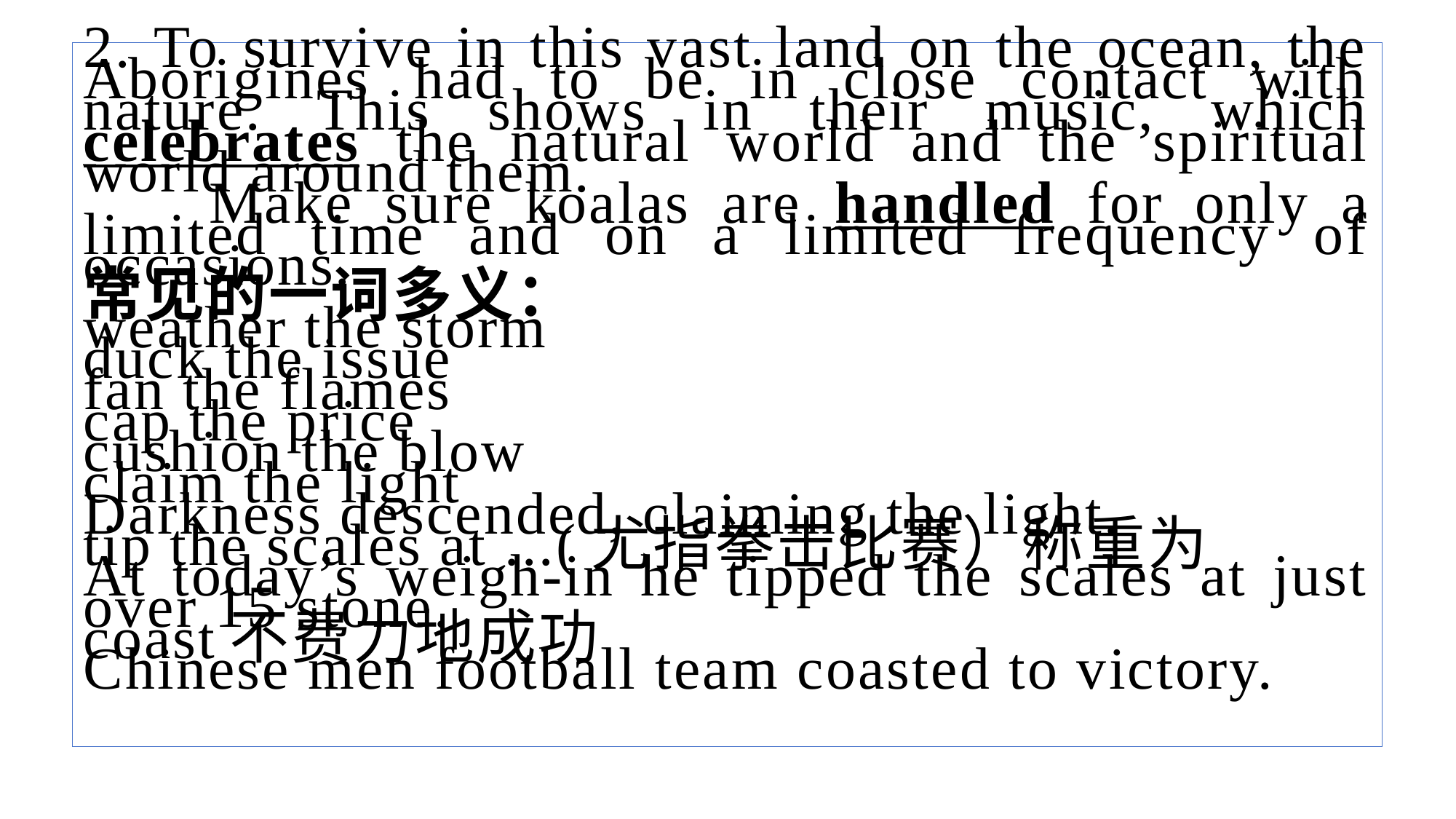

2. To survive in this vast land on the ocean, the Aborigines had to be in close contact with nature. This shows in their music, which celebrates the natural world and the spiritual world around them.
    Make sure koalas are handled for only a limited time and on a limited frequency of occasions.
常见的一词多义：
weather the storm
duck the issue
fan the flames
cap the price
cushion the blow
claim the light
Darkness descended, claiming the light.
tip the scales at ...(尤指拳击比赛）称重为
At today’s weigh-in he tipped the scales at just over 15 stone.
coast不费力地成功
Chinese men football team coasted to victory.